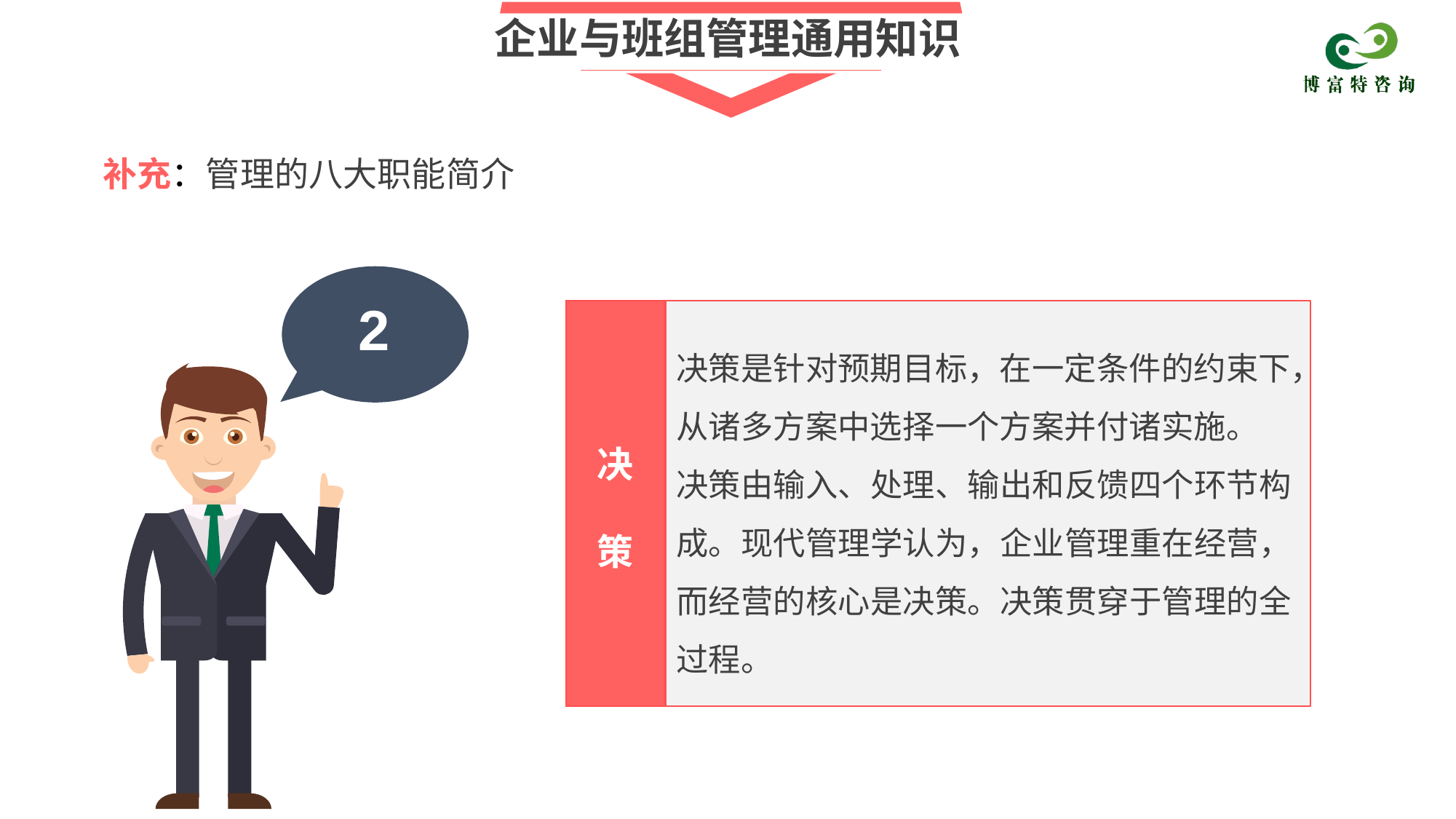

企业与班组管理通用知识
补充：管理的八大职能简介

2

决策是针对预期目标，在一定条件的约束下，从诸多方案中选择一个方案并付诸实施。
决策由输入、处理、输出和反馈四个环节构成。现代管理学认为，企业管理重在经营，而经营的核心是决策。决策贯穿于管理的全过程。
决
 策
.